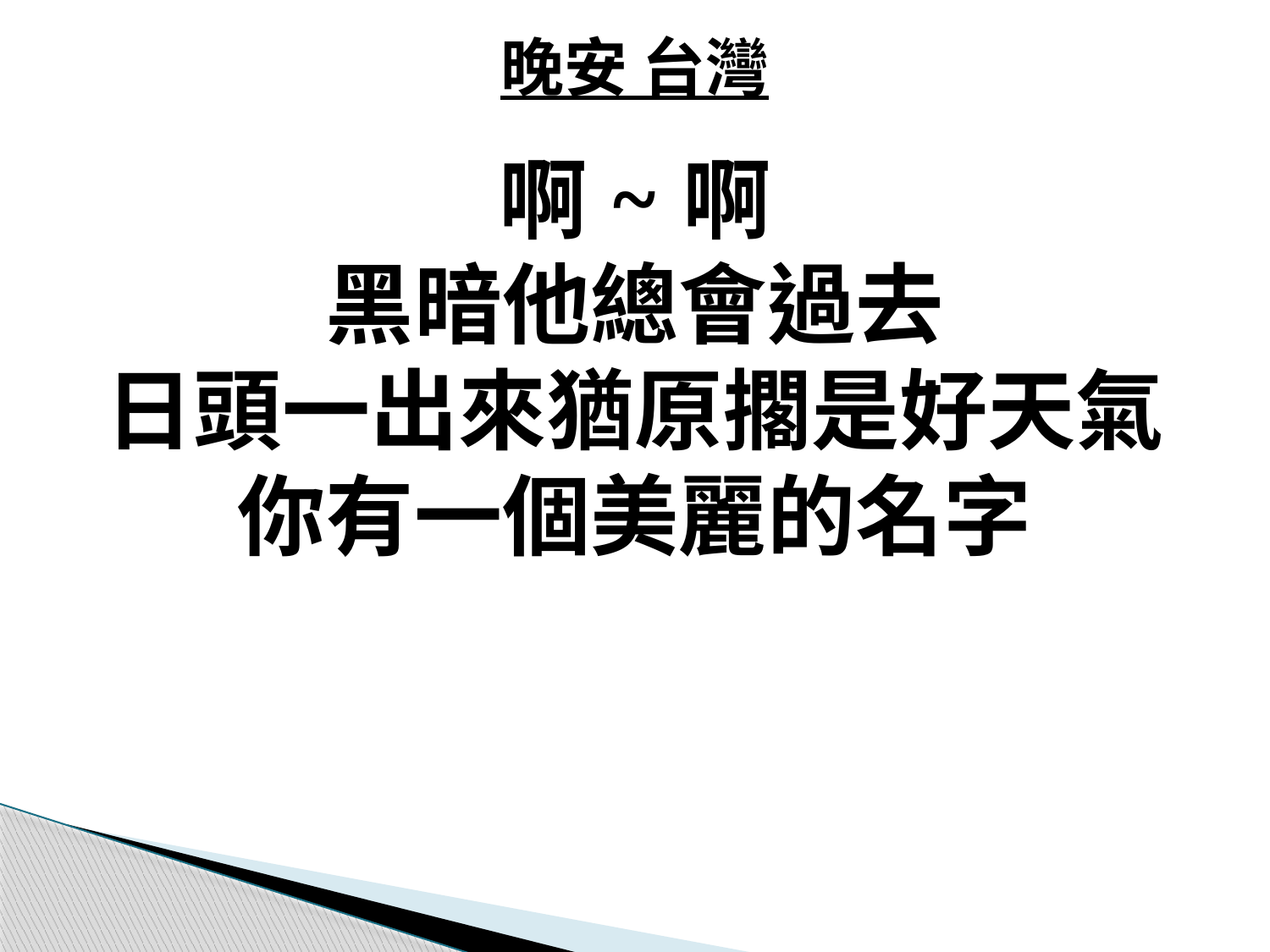

晚安 台灣
# 啊~啊 黑暗他總會過去 日頭一出來猶原擱是好天氣 你有一個美麗的名字